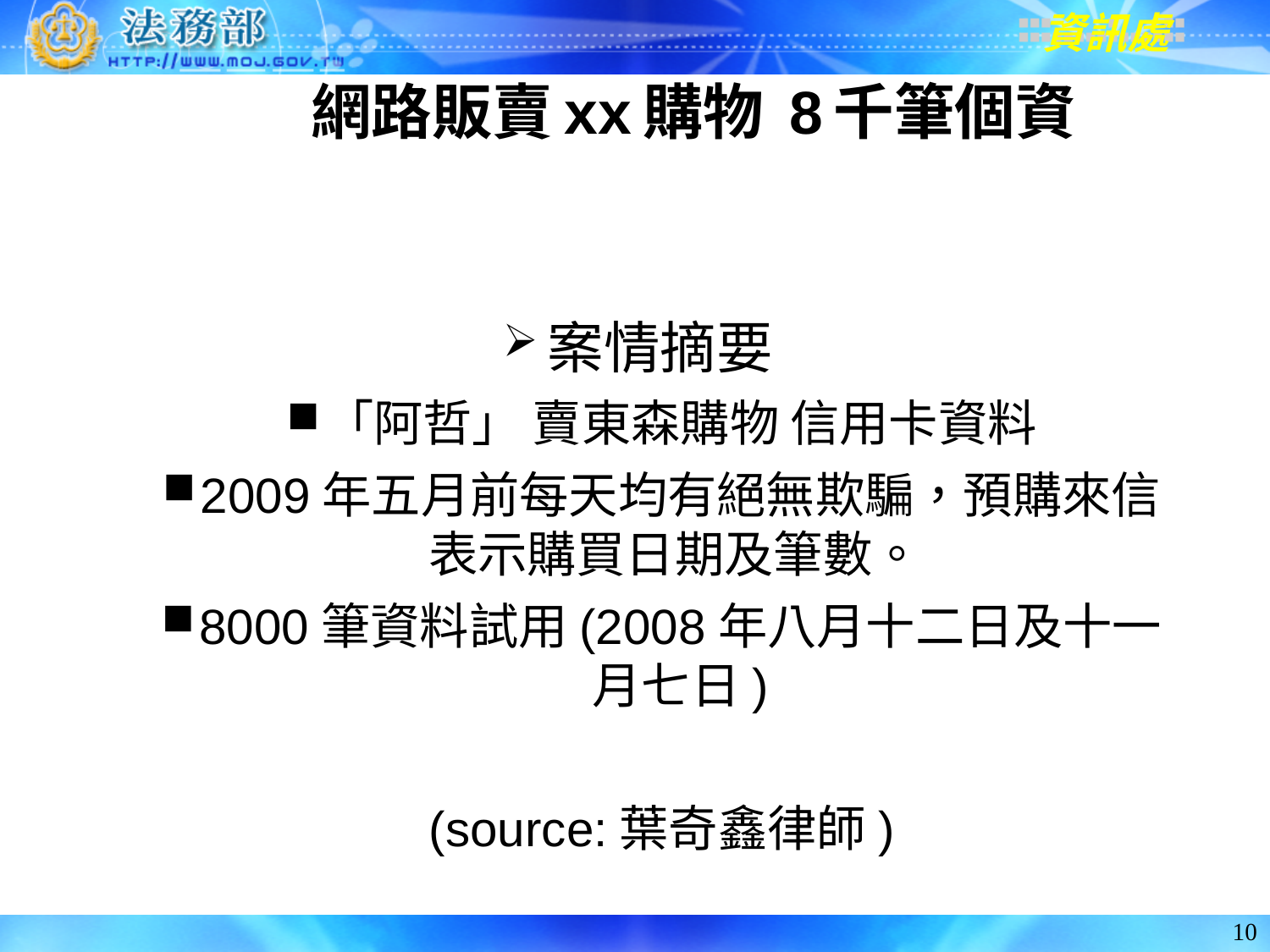

# 網路販賣xx購物 8千筆個資

案情摘要
「阿哲」 賣東森購物 信用卡資料
2009年五月前每天均有絕無欺騙，預購來信表示購買日期及筆數。
8000筆資料試用(2008年八月十二日及十一月七日)

(source:葉奇鑫律師)